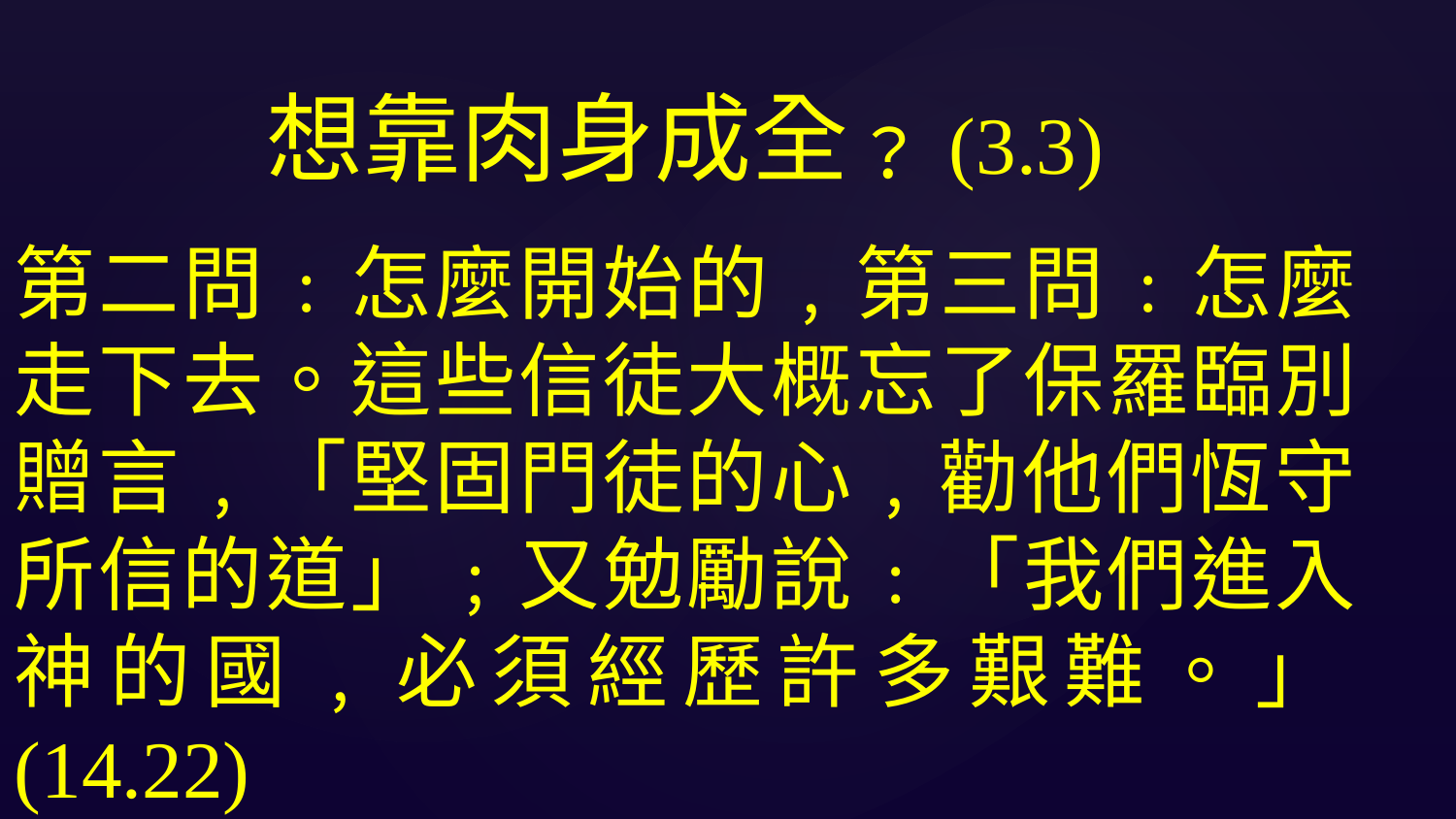

想靠肉身成全﹖(3.3)

第二問﹕怎麼開始的﹐第三問﹕怎麼走下去。這些信徒大概忘了保羅臨別贈言﹐「堅固門徒的心﹐勸他們恆守所信的道」﹔又勉勵說﹕「我們進入神的國﹐必須經歷許多艱難。」(14.22)